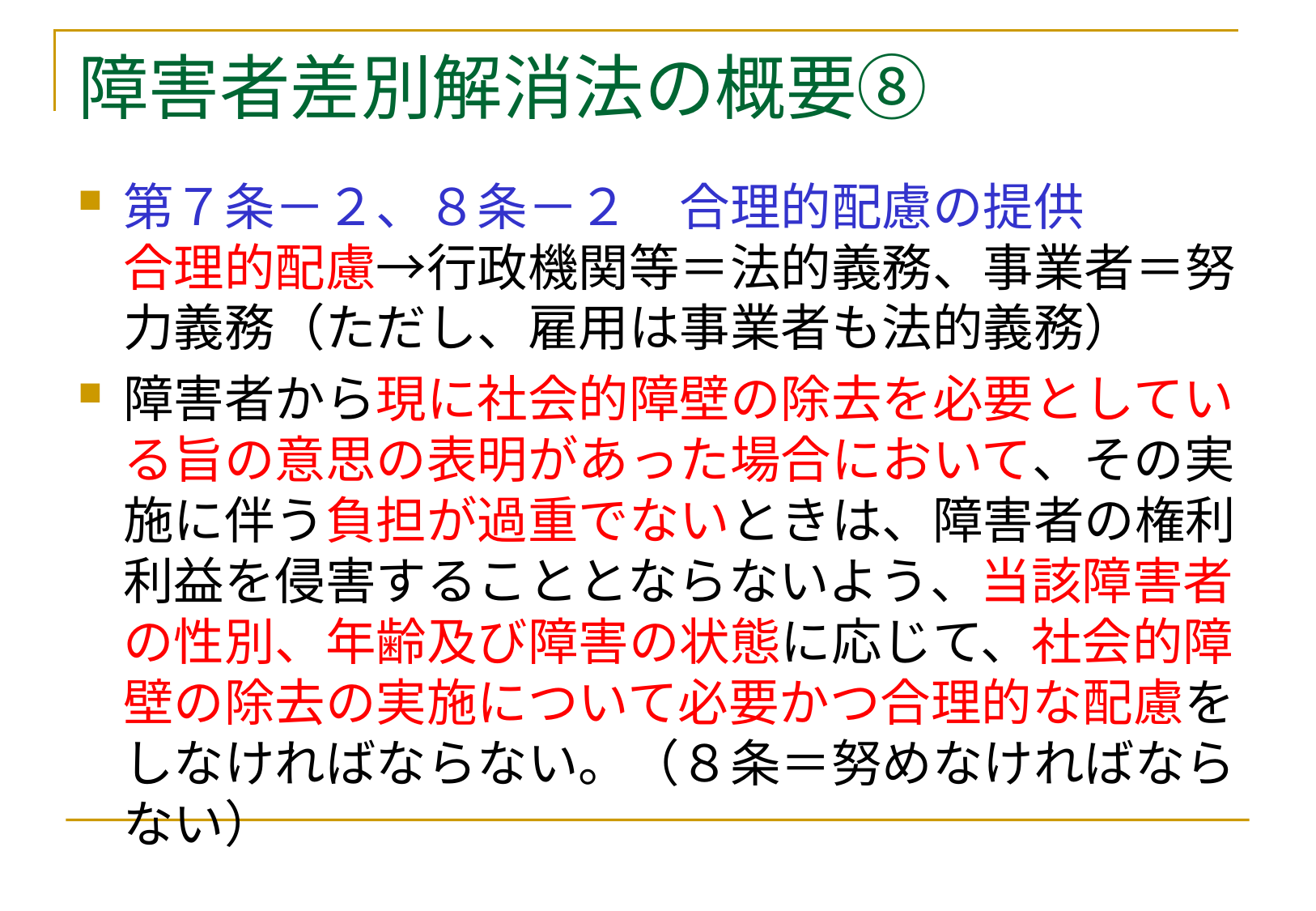

# 障害者差別解消法の概要⑧
第７条－２、８条－２　合理的配慮の提供
合理的配慮→行政機関等＝法的義務、事業者＝努力義務（ただし、雇用は事業者も法的義務）
障害者から現に社会的障壁の除去を必要としている旨の意思の表明があった場合において、その実施に伴う負担が過重でないときは、障害者の権利利益を侵害することとならないよう、当該障害者の性別、年齢及び障害の状態に応じて、社会的障壁の除去の実施について必要かつ合理的な配慮をしなければならない。（８条＝努めなければならない）